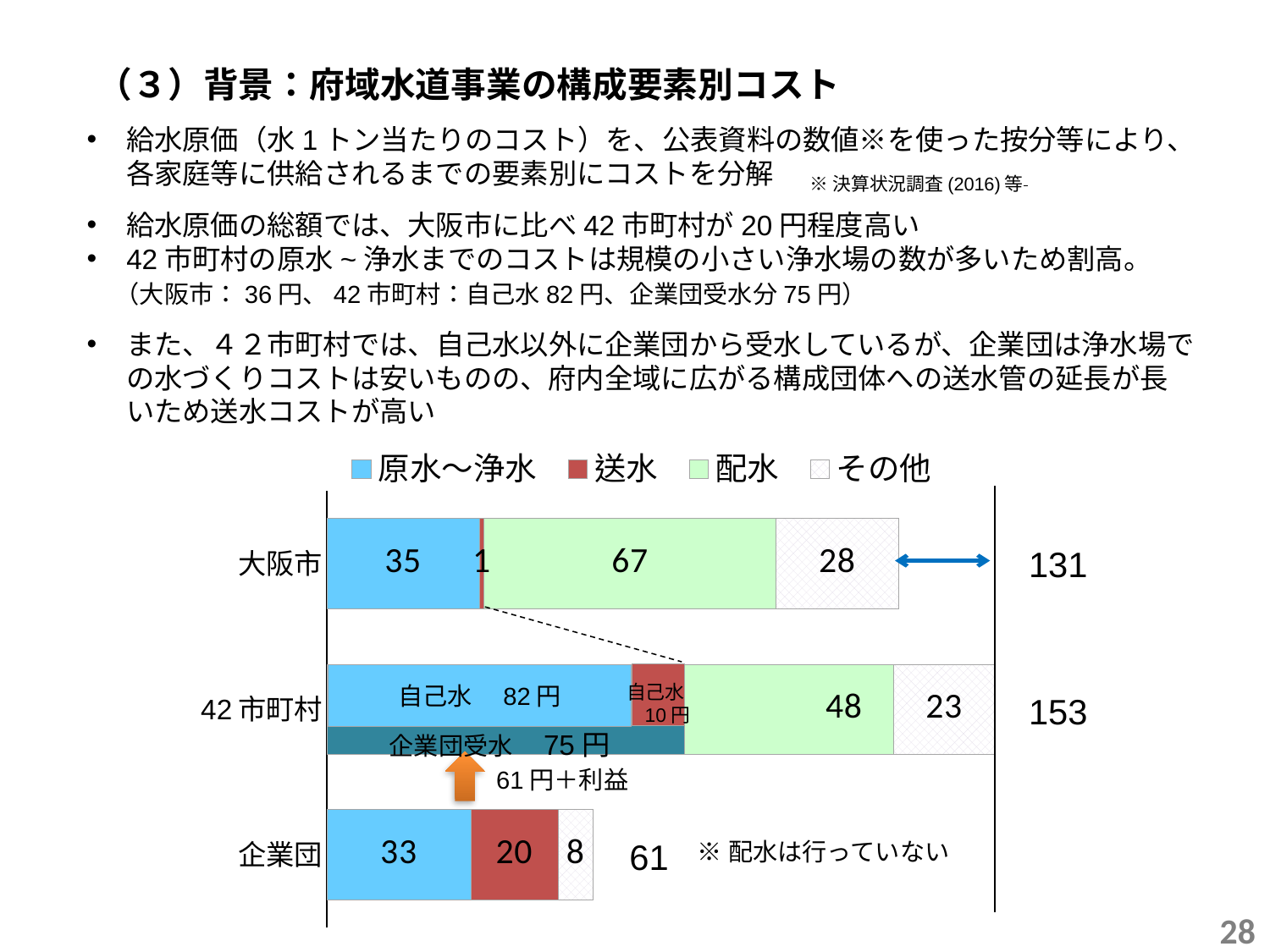

（３）背景：府域水道事業の構成要素別コスト
給水原価（水1トン当たりのコスト）を、公表資料の数値※を使った按分等により、各家庭等に供給されるまでの要素別にコストを分解

給水原価の総額では、大阪市に比べ42市町村が20円程度高い
42市町村の原水~浄水までのコストは規模の小さい浄水場の数が多いため割高。
　（大阪市：36円、42市町村：自己水82円、企業団受水分75円）

また、４２市町村では、自己水以外に企業団から受水しているが、企業団は浄水場での水づくりコストは安いものの、府内全域に広がる構成団体への送水管の延長が長いため送水コストが高い
※決算状況調査(2016)等

### Chart

| Category | 原水～浄水 | 送水 | 配水 | その他 |
|---|---|---|---|---|
| 企業団 | 33.0 | 20.0 | None | 8.0 |
| 42市町村 | 82.0 | 0.0 | 48.0 | 23.0 |
| 大阪市 | 35.0 | 1.0 | 67.0 | 28.0 |
131

自己水　82円
自己水
　10円
153
企業団受水　75円

61円＋利益
61
※配水は行っていない
28